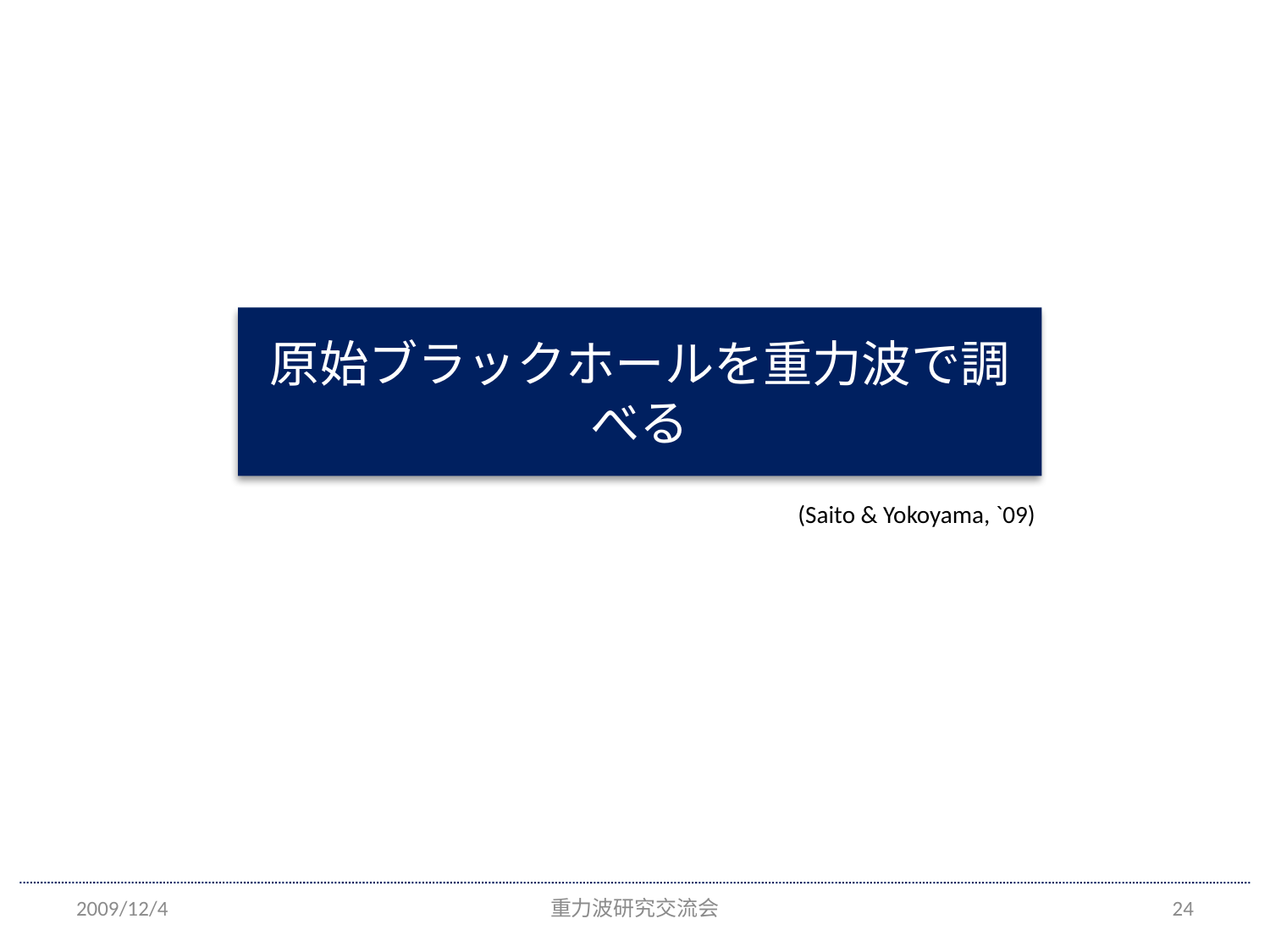

原始ブラックホールを重力波で調べる
(Saito & Yokoyama, `09)
2009/12/4
重力波研究交流会
24